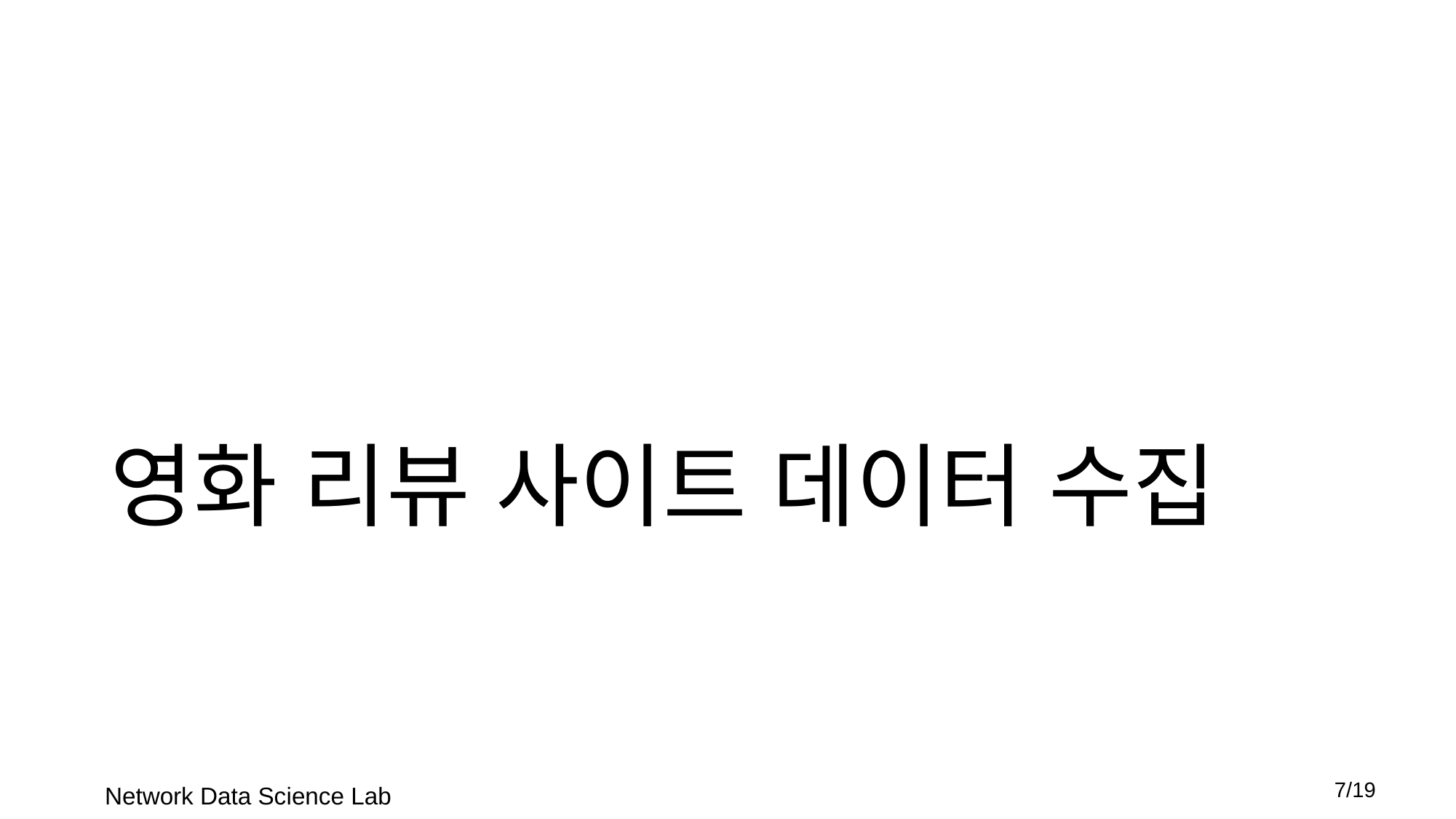

# 영화 리뷰 사이트 데이터 수집

7/19